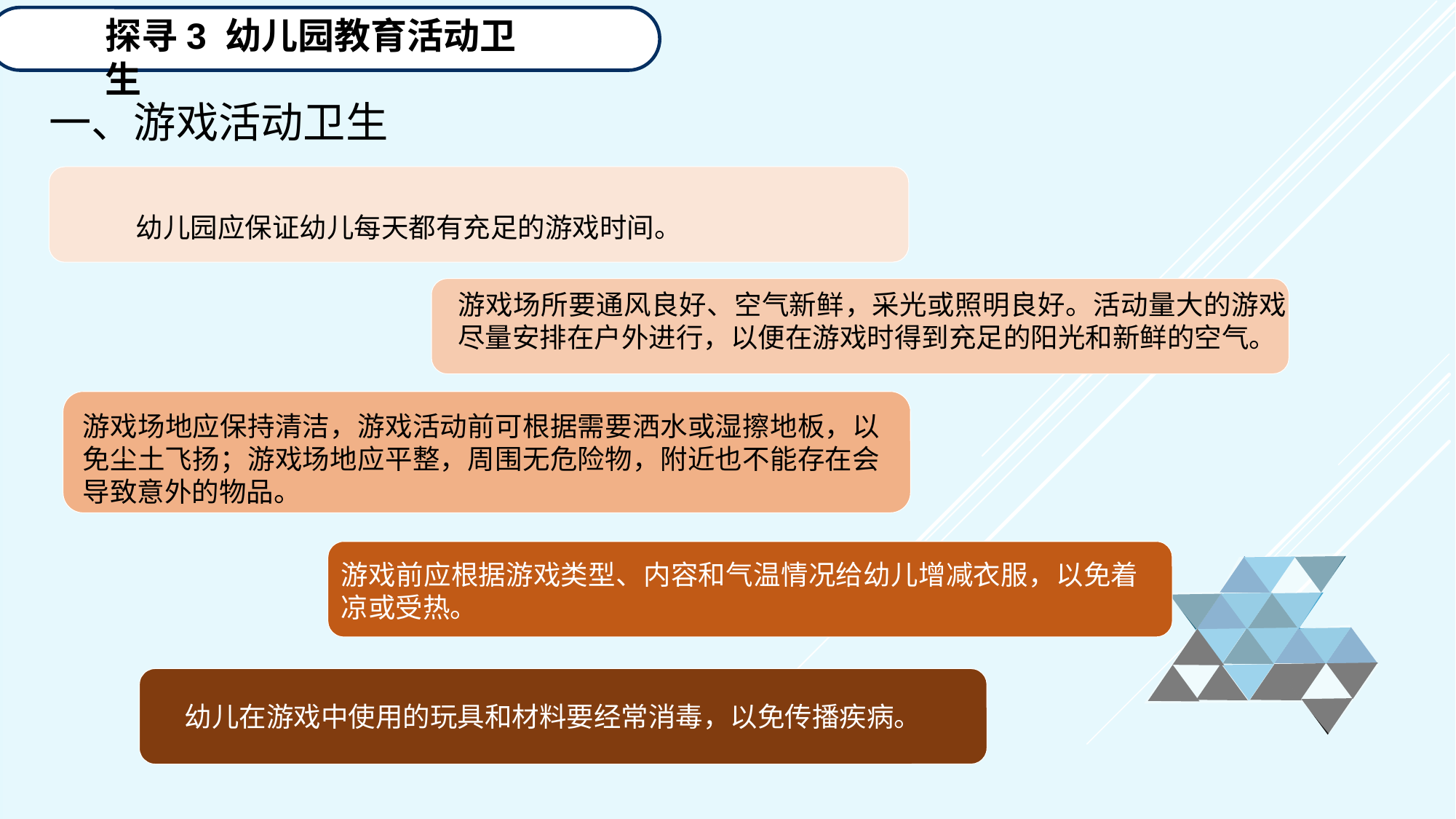

探寻3 幼儿园教育活动卫生
一、游戏活动卫生

幼儿园应保证幼儿每天都有充足的游戏时间。

游戏场所要通风良好、空气新鲜，采光或照明良好。活动量大的游戏尽量安排在户外进行，以便在游戏时得到充足的阳光和新鲜的空气。

游戏场地应保持清洁，游戏活动前可根据需要洒水或湿擦地板，以免尘土飞扬；游戏场地应平整，周围无危险物，附近也不能存在会导致意外的物品。

游戏前应根据游戏类型、内容和气温情况给幼儿增减衣服，以免着凉或受热。

幼儿在游戏中使用的玩具和材料要经常消毒，以免传播疾病。
延迟符